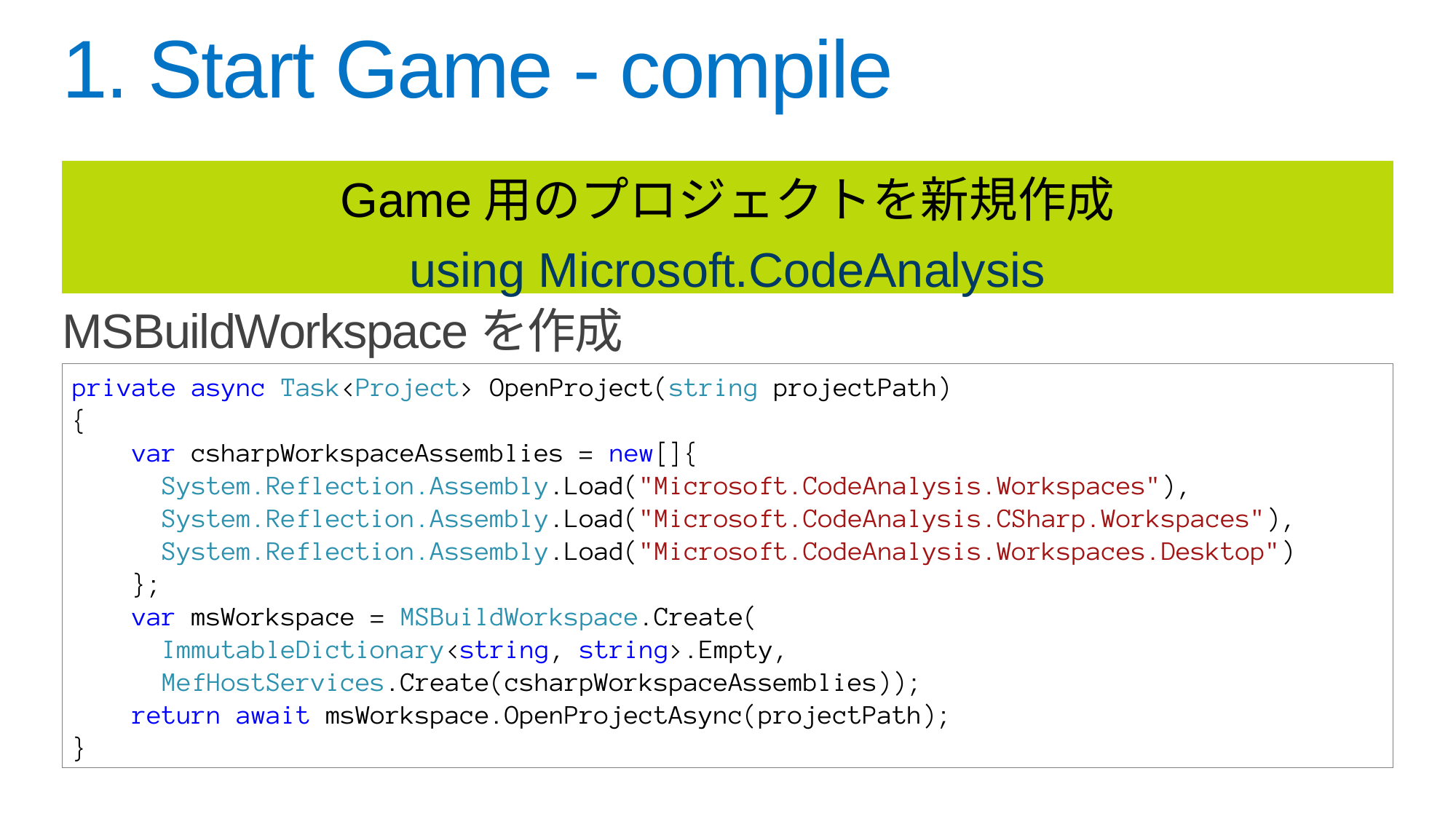

# 1. Start Game - compile
Game用のプロジェクトを新規作成
using Microsoft.CodeAnalysis
MSBuildWorkspaceを作成
private async Task<Project> OpenProject(string projectPath)
{
    var csharpWorkspaceAssemblies = new[]{
      System.Reflection.Assembly.Load("Microsoft.CodeAnalysis.Workspaces"),
      System.Reflection.Assembly.Load("Microsoft.CodeAnalysis.CSharp.Workspaces"),
      System.Reflection.Assembly.Load("Microsoft.CodeAnalysis.Workspaces.Desktop")
    };
    var msWorkspace = MSBuildWorkspace.Create(
      ImmutableDictionary<string, string>.Empty,
      MefHostServices.Create(csharpWorkspaceAssemblies));
    return await msWorkspace.OpenProjectAsync(projectPath);
}